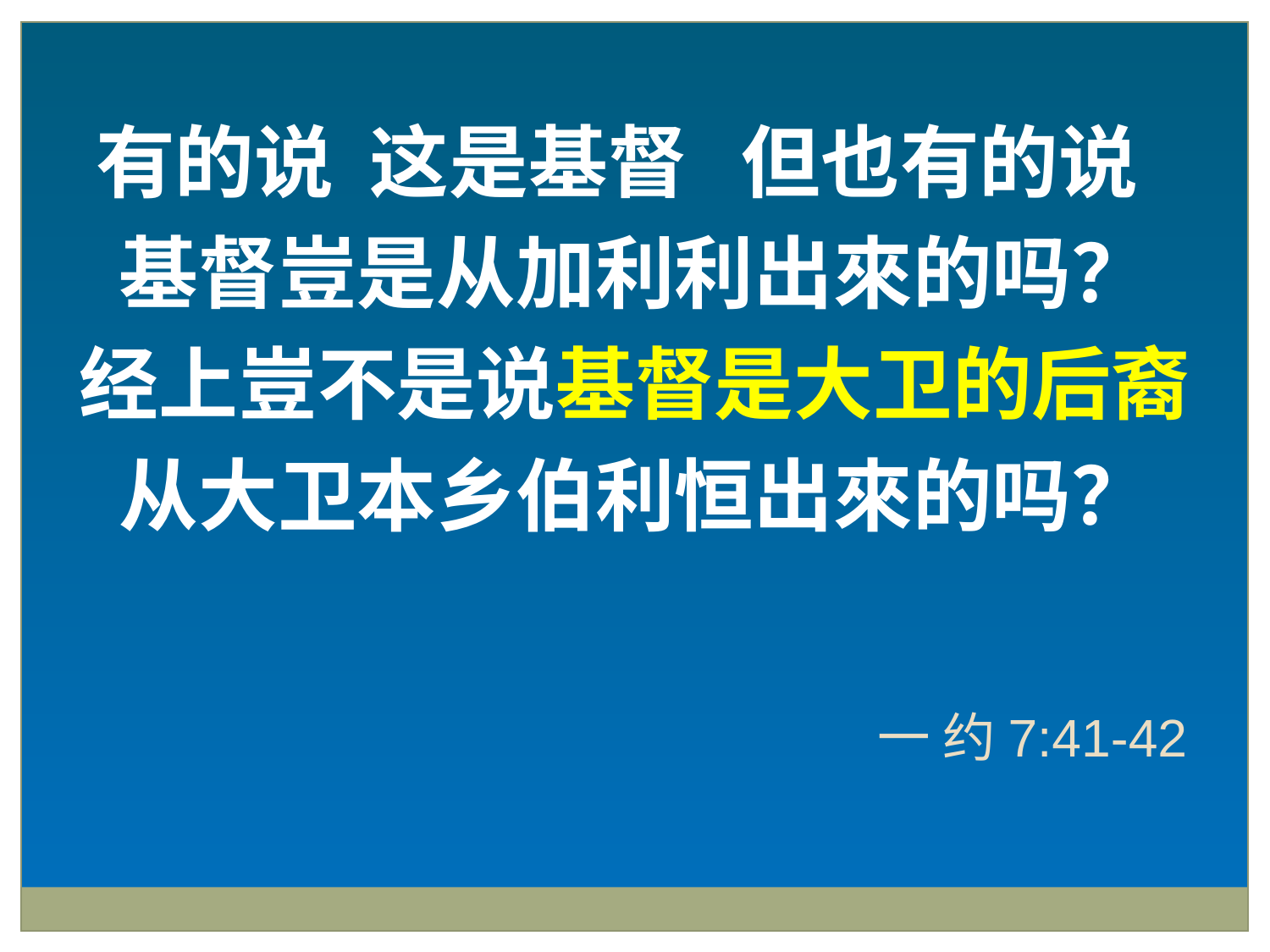

有的说  这是基督   但也有的说
基督豈是从加利利出來的吗？
经上豈不是说基督是大卫的后裔
从大卫本乡伯利恒出來的吗？
一 约7:41-42